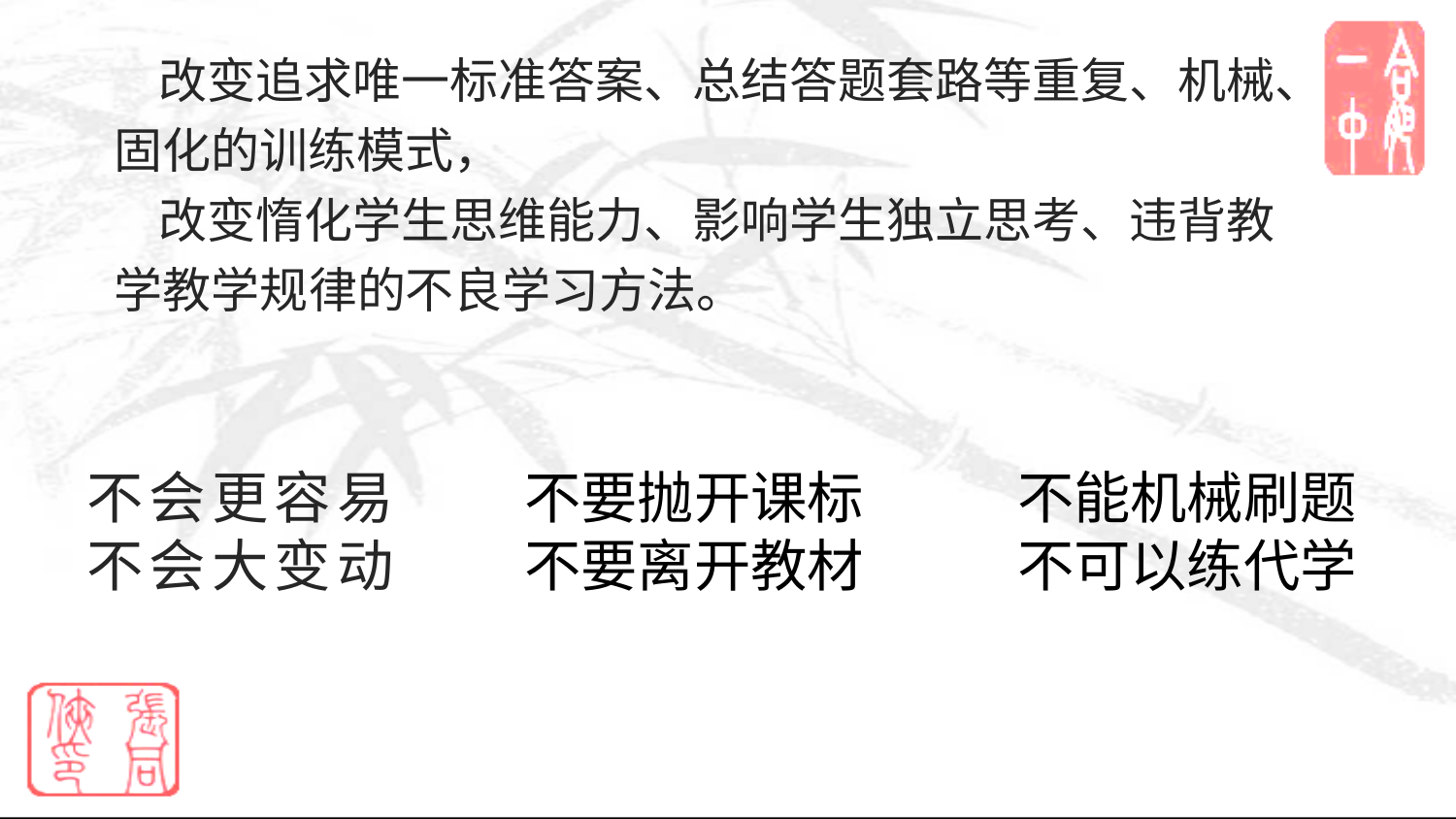

改变追求唯一标准答案、总结答题套路等重复、机械、固化的训练模式，
   改变惰化学生思维能力、影响学生独立思考、违背教学教学规律的不良学习方法。
不会更容易
不会大变动
不要抛开课标
不要离开教材
不能机械刷题
不可以练代学